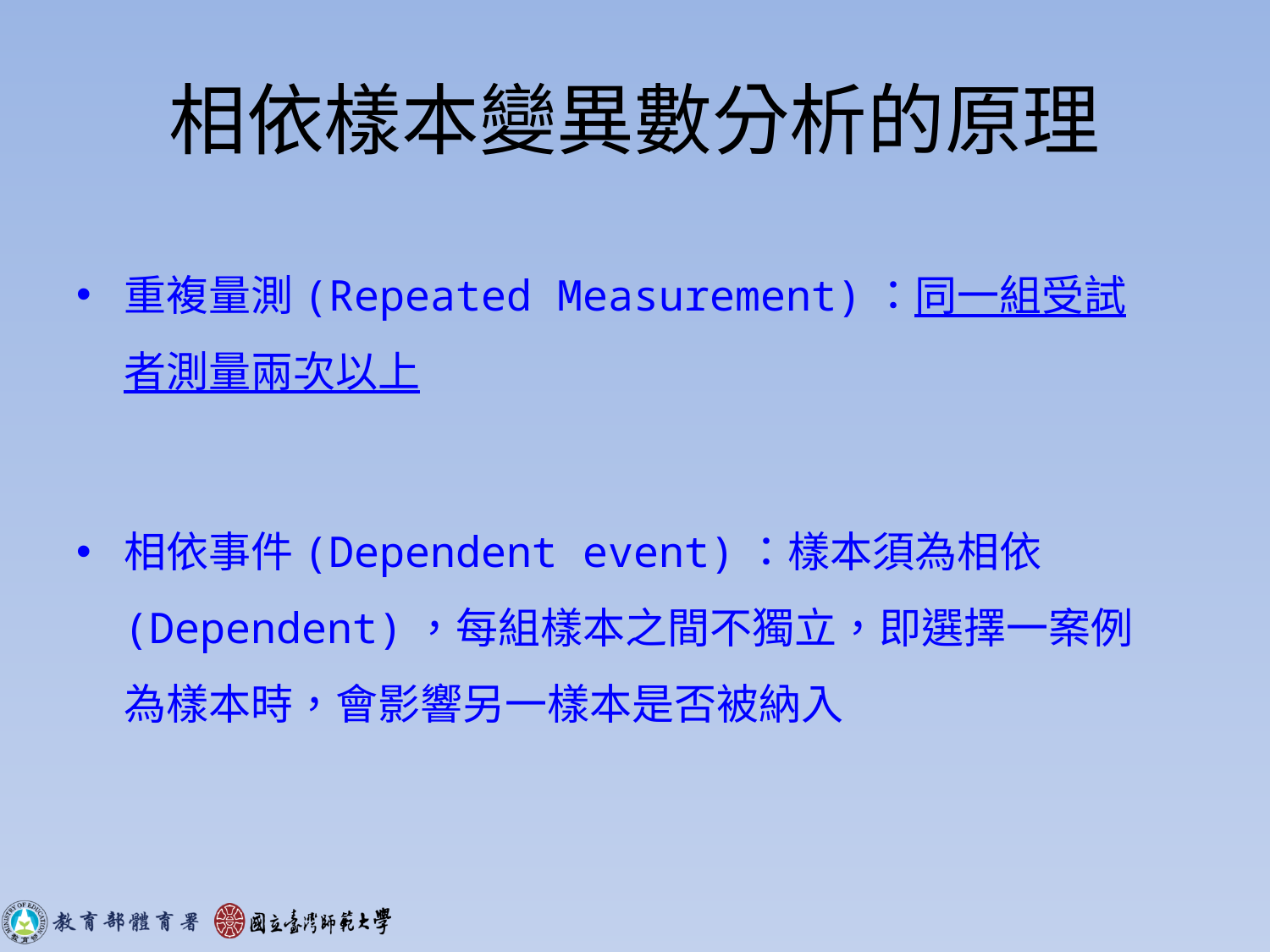

# 相依樣本變異數分析的原理
重複量測(Repeated Measurement)：同一組受試者測量兩次以上

相依事件(Dependent event)：樣本須為相依(Dependent)，每組樣本之間不獨立，即選擇一案例為樣本時，會影響另一樣本是否被納入